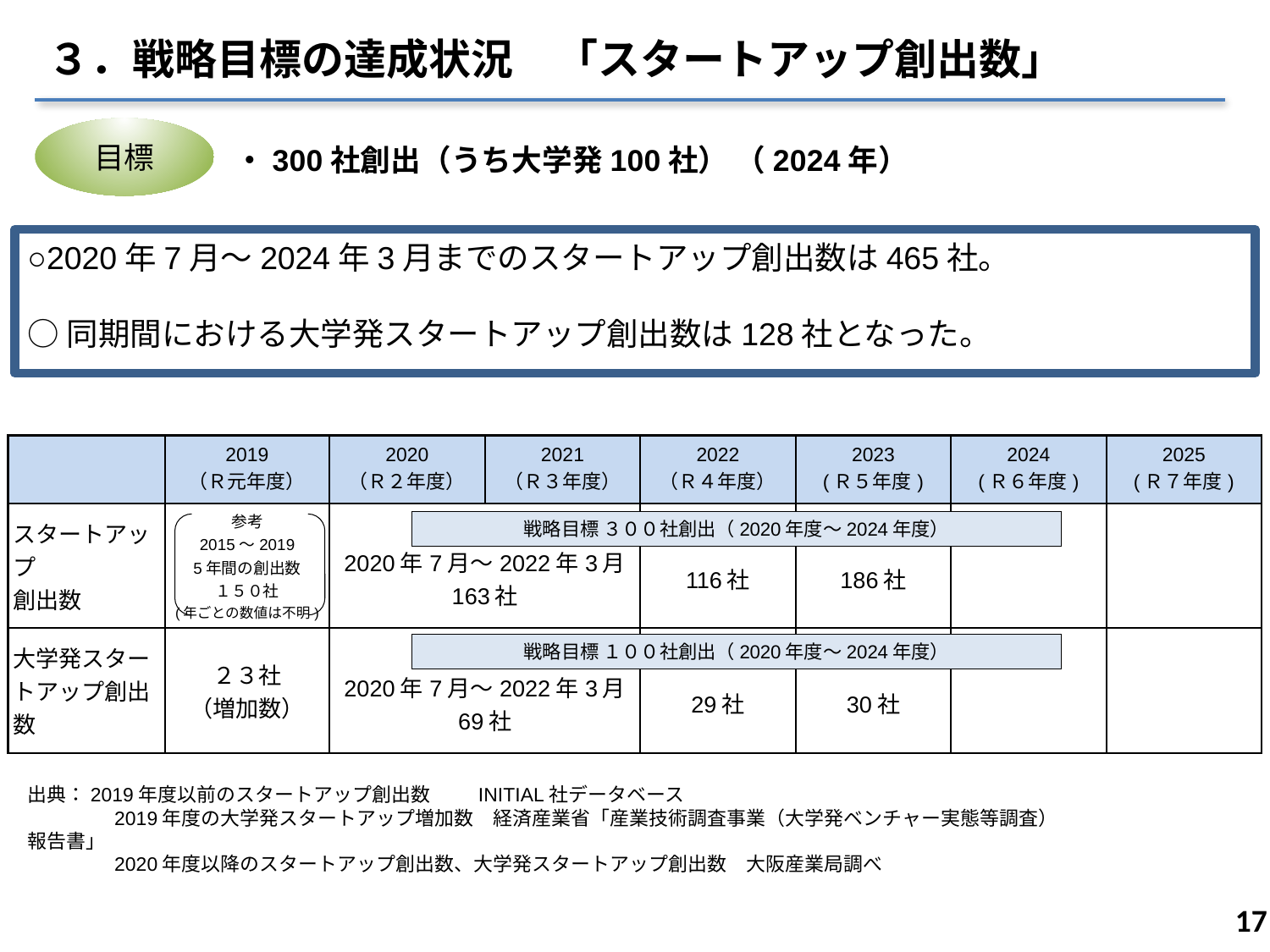

３．戦略目標の達成状況　「スタートアップ創出数」
・300社創出（うち大学発100社） （2024年）

目標

○2020年7月～2024年3月までのスタートアップ創出数は465社。

○同期間における大学発スタートアップ創出数は128社となった。
|  | 2019 （Ｒ元年度） | 2020 （Ｒ２年度） | 2021 （Ｒ３年度） | 2022 （Ｒ４年度） | 2023 (Ｒ５年度) | 2024 (Ｒ６年度) | 2025 (Ｒ７年度) |
| --- | --- | --- | --- | --- | --- | --- | --- |
| スタートアップ 創出数 | 参考 2015～2019 5年間の創出数 １５０社 (年ごとの数値は不明) | 2020年7月～2022年3月 163社 |  | 116社 | 186社 |  |  |
| 大学発スタートアップ創出数 | ２３社 （増加数） | 2020年7月～2022年3月 69社 |  | 29社 | 30社 |  |  |
戦略目標 ３００社創出（2020年度〜2024年度）

戦略目標 １００社創出（2020年度〜2024年度）
出典：2019年度以前のスタートアップ創出数　 　INITIAL社データベース
　　　　 2019年度の大学発スタートアップ増加数　経済産業省「産業技術調査事業（大学発ベンチャー実態等調査） 報告書」
　　　　 2020年度以降のスタートアップ創出数、大学発スタートアップ創出数　大阪産業局調べ
17